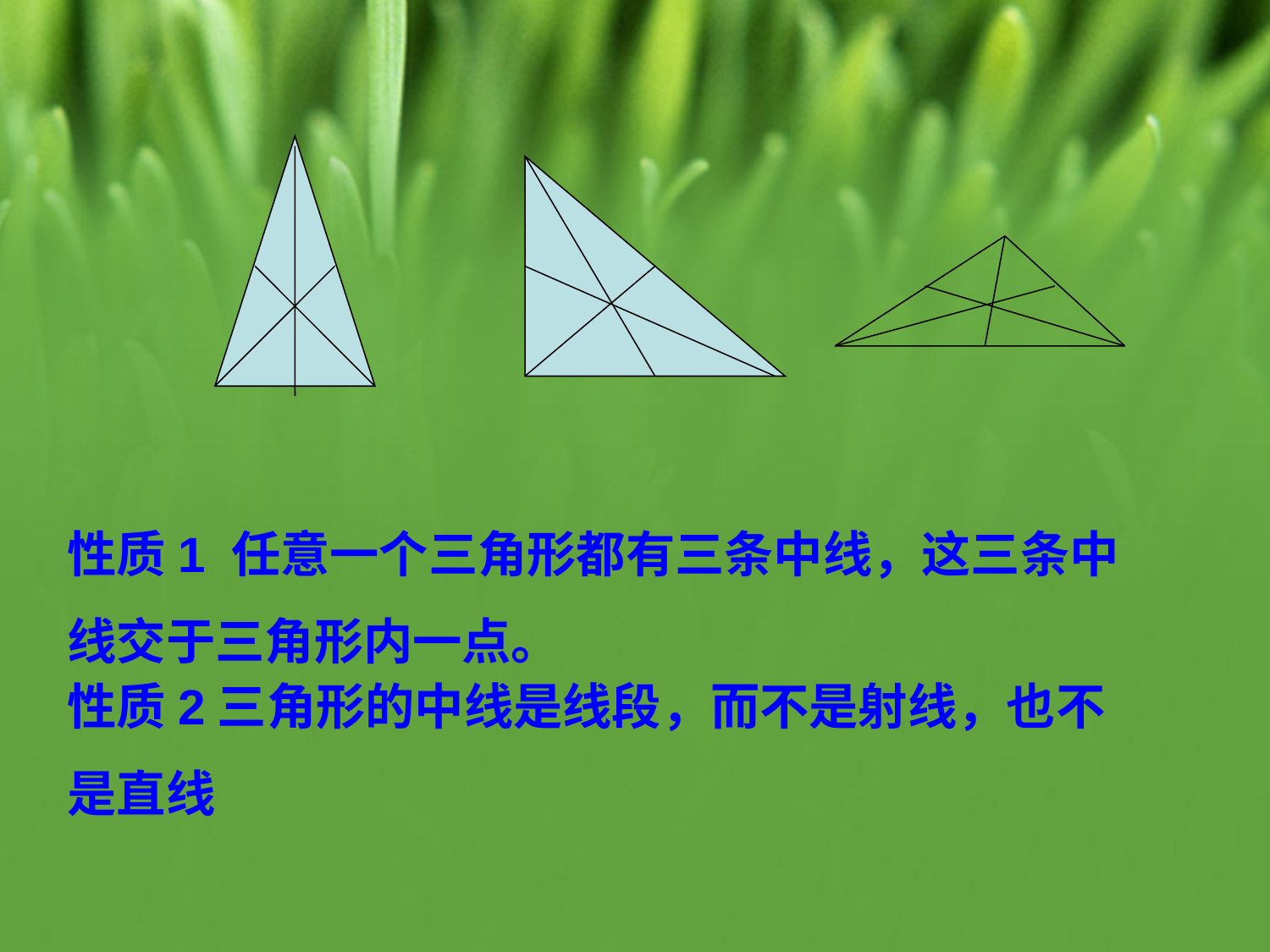

# 性质1 任意一个三角形都有三条中线，这三条中线交于三角形内一点。 性质2三角形的中线是线段，而不是射线，也不是直线